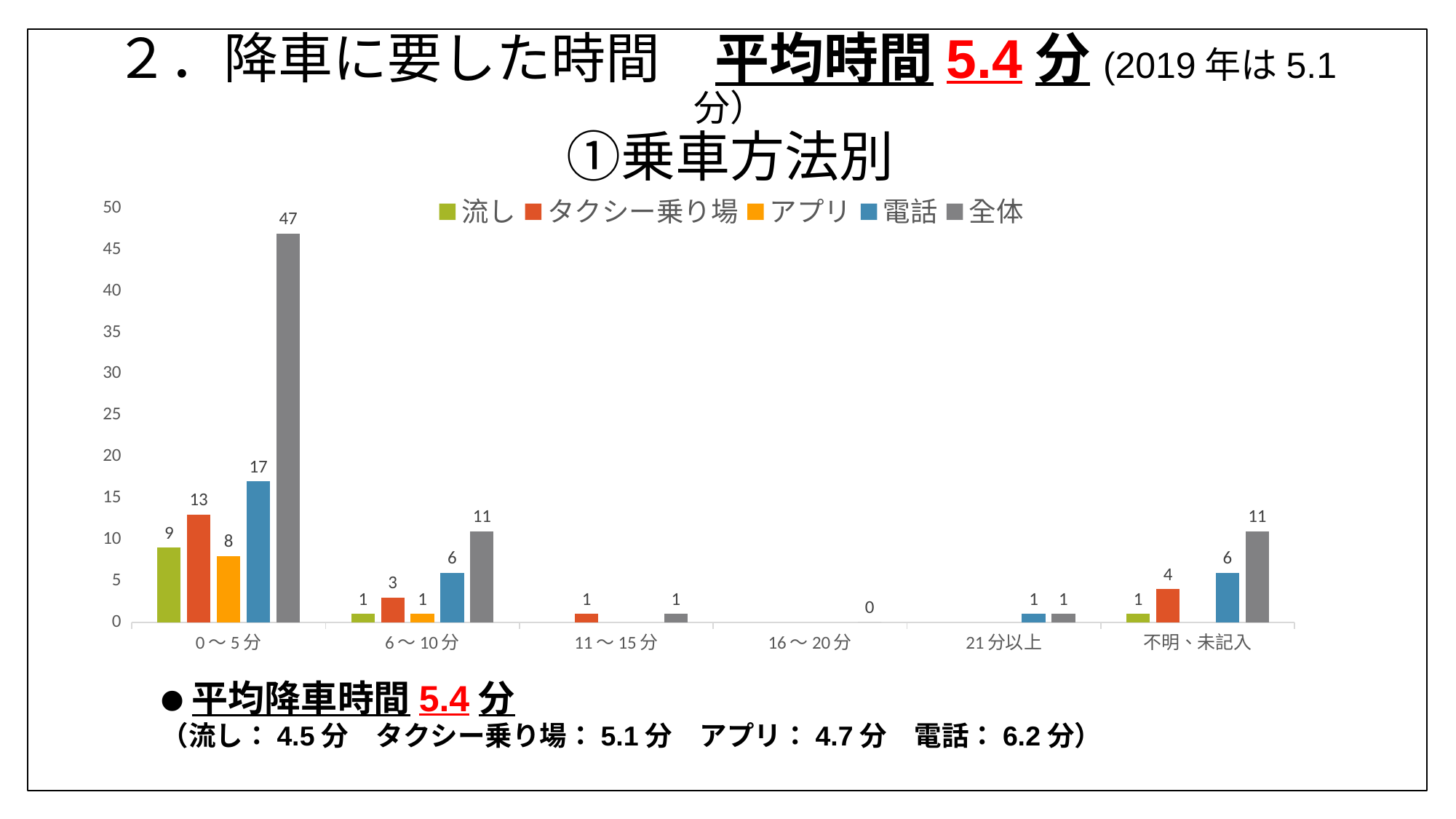

# ２．降車に要した時間　平均時間5.4分(2019年は5.1分） ①乗車方法別

### Chart

| Category | 流し | タクシー乗り場 | アプリ | 電話 | 全体 |
|---|---|---|---|---|---|
| 0～5分 | 9.0 | 13.0 | 8.0 | 17.0 | 47.0 |
| 6～10分 | 1.0 | 3.0 | 1.0 | 6.0 | 11.0 |
| 11～15分 | None | 1.0 | None | None | 1.0 |
| 16～20分 | None | None | None | None | 0.0 |
| 21分以上 | None | None | None | 1.0 | 1.0 |
| 不明、未記入 | 1.0 | 4.0 | None | 6.0 | 11.0 |
⚫平均降車時間5.4分
（流し：4.5分　タクシー乗り場：5.1分　アプリ：4.7分　電話：6.2分）